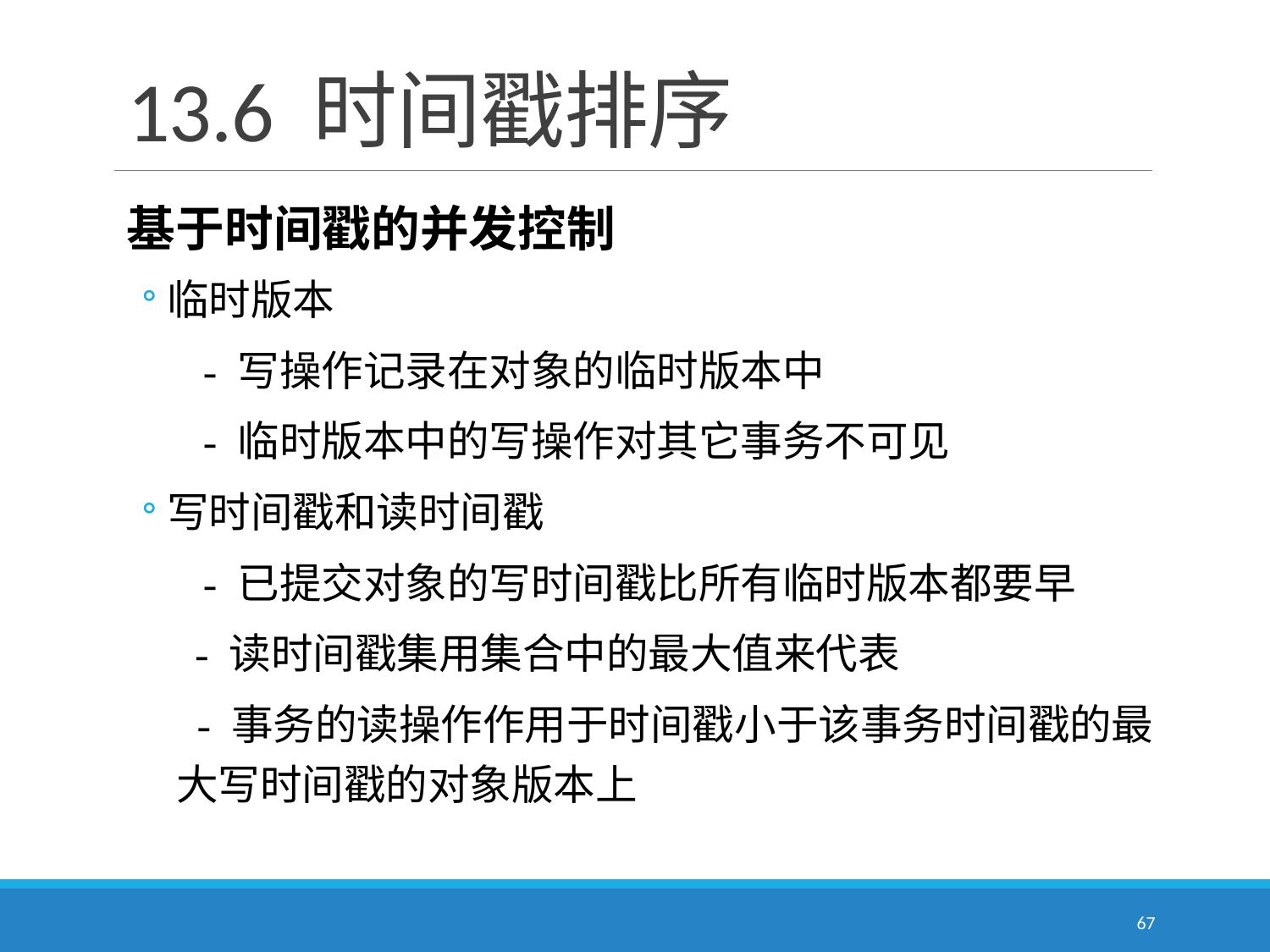

# 13.6 时间戳排序
基于时间戳的并发控制
临时版本
　 - 写操作记录在对象的临时版本中
　 - 临时版本中的写操作对其它事务不可见
写时间戳和读时间戳
　 - 已提交对象的写时间戳比所有临时版本都要早
     - 读时间戳集用集合中的最大值来代表
       - 事务的读操作作用于时间戳小于该事务时间戳的最  大写时间戳的对象版本上

67